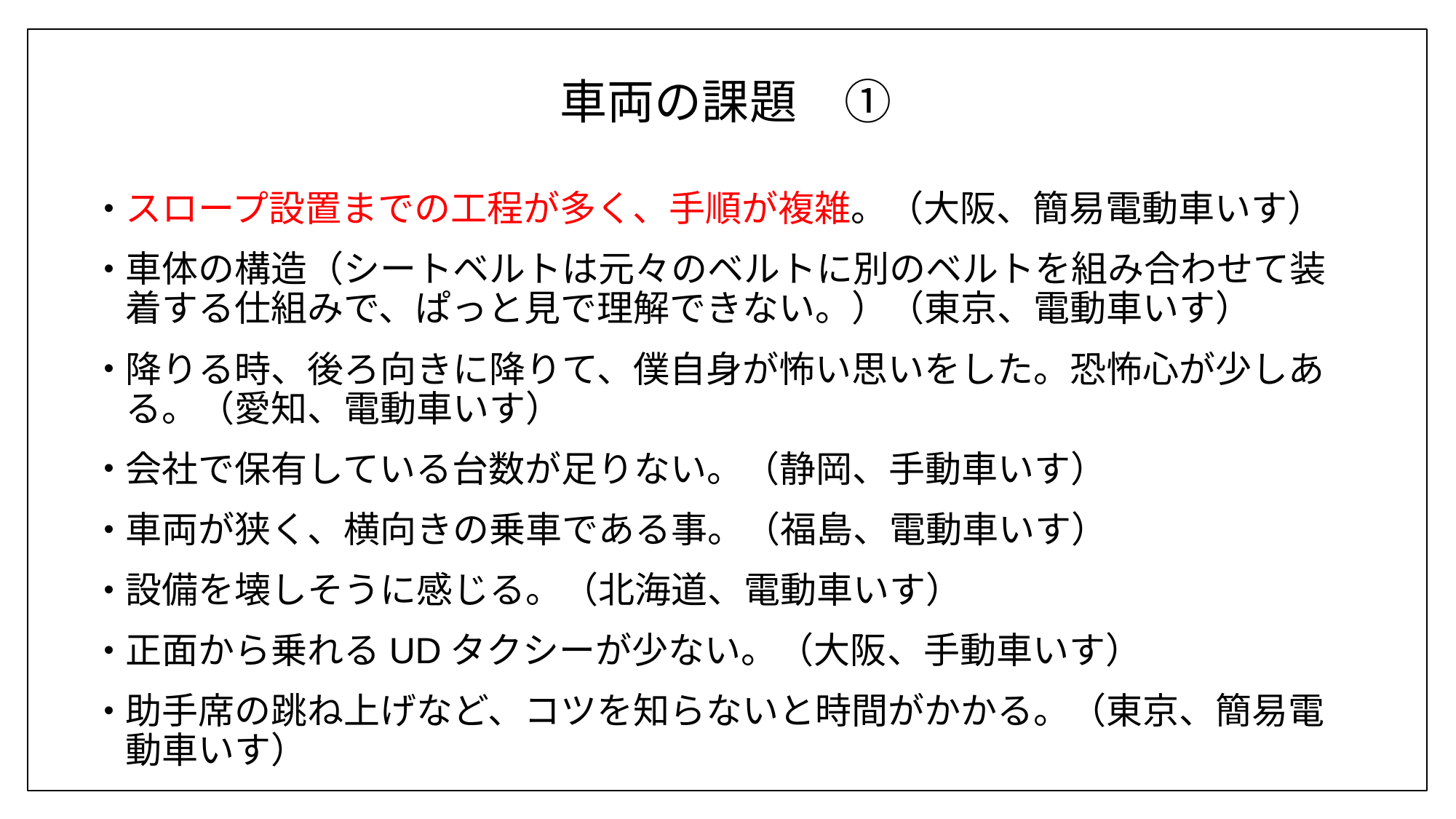

# 車両の課題　①
スロープ設置までの工程が多く、手順が複雑。（大阪、簡易電動車いす）
車体の構造（シートベルトは元々のベルトに別のベルトを組み合わせて装着する仕組みで、ぱっと見で理解できない。）（東京、電動車いす）
降りる時、後ろ向きに降りて、僕自身が怖い思いをした。恐怖心が少しある。（愛知、電動車いす）
会社で保有している台数が足りない。（静岡、手動車いす）
車両が狭く、横向きの乗車である事。（福島、電動車いす）
設備を壊しそうに感じる。（北海道、電動車いす）
正面から乗れるUDタクシーが少ない。（大阪、手動車いす）
助手席の跳ね上げなど、コツを知らないと時間がかかる。（東京、簡易電動車いす）